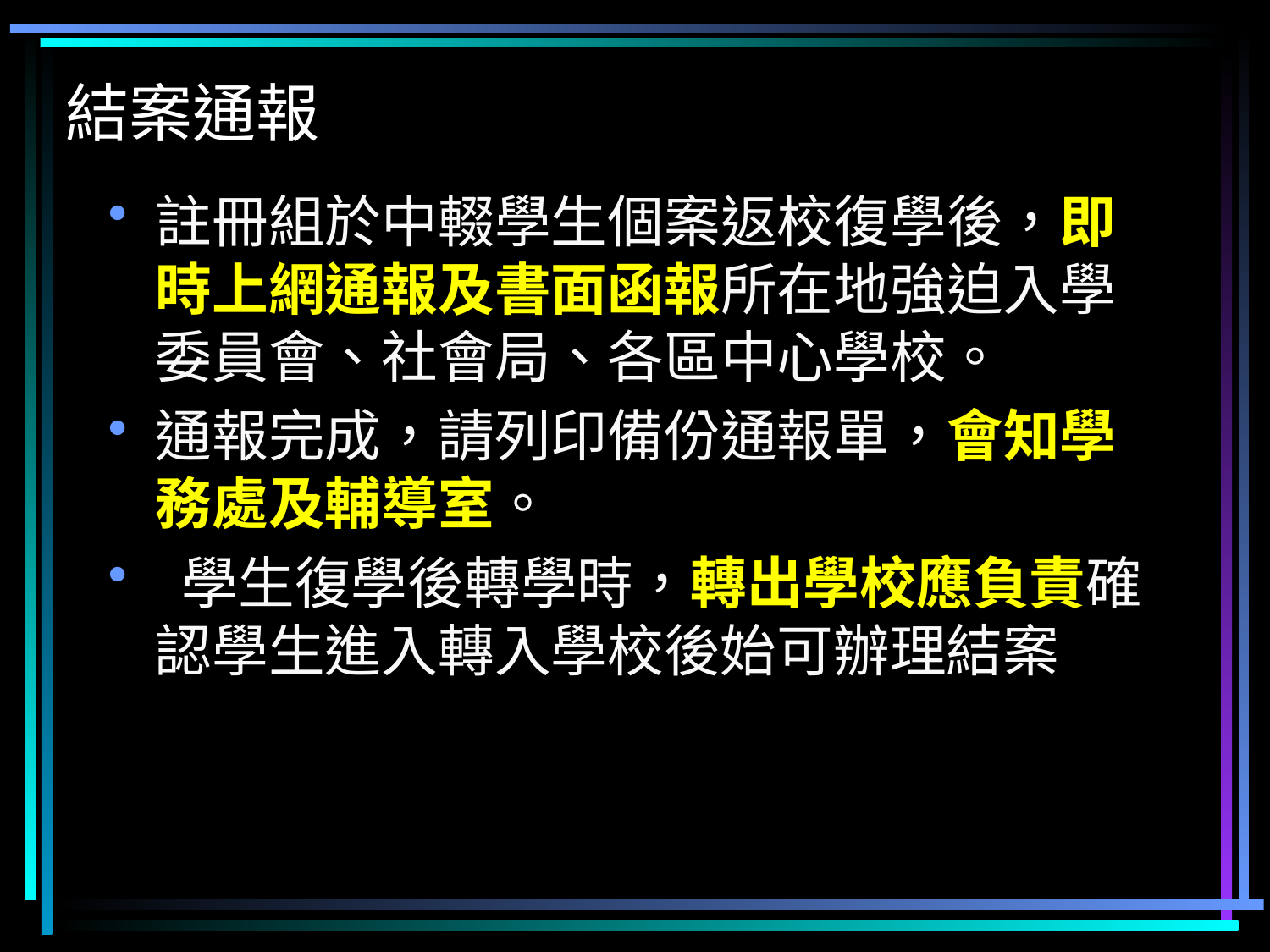

# 結案通報
註冊組於中輟學生個案返校復學後，即時上網通報及書面函報所在地強迫入學委員會、社會局、各區中心學校。
通報完成，請列印備份通報單，會知學務處及輔導室。
 學生復學後轉學時，轉出學校應負責確認學生進入轉入學校後始可辦理結案